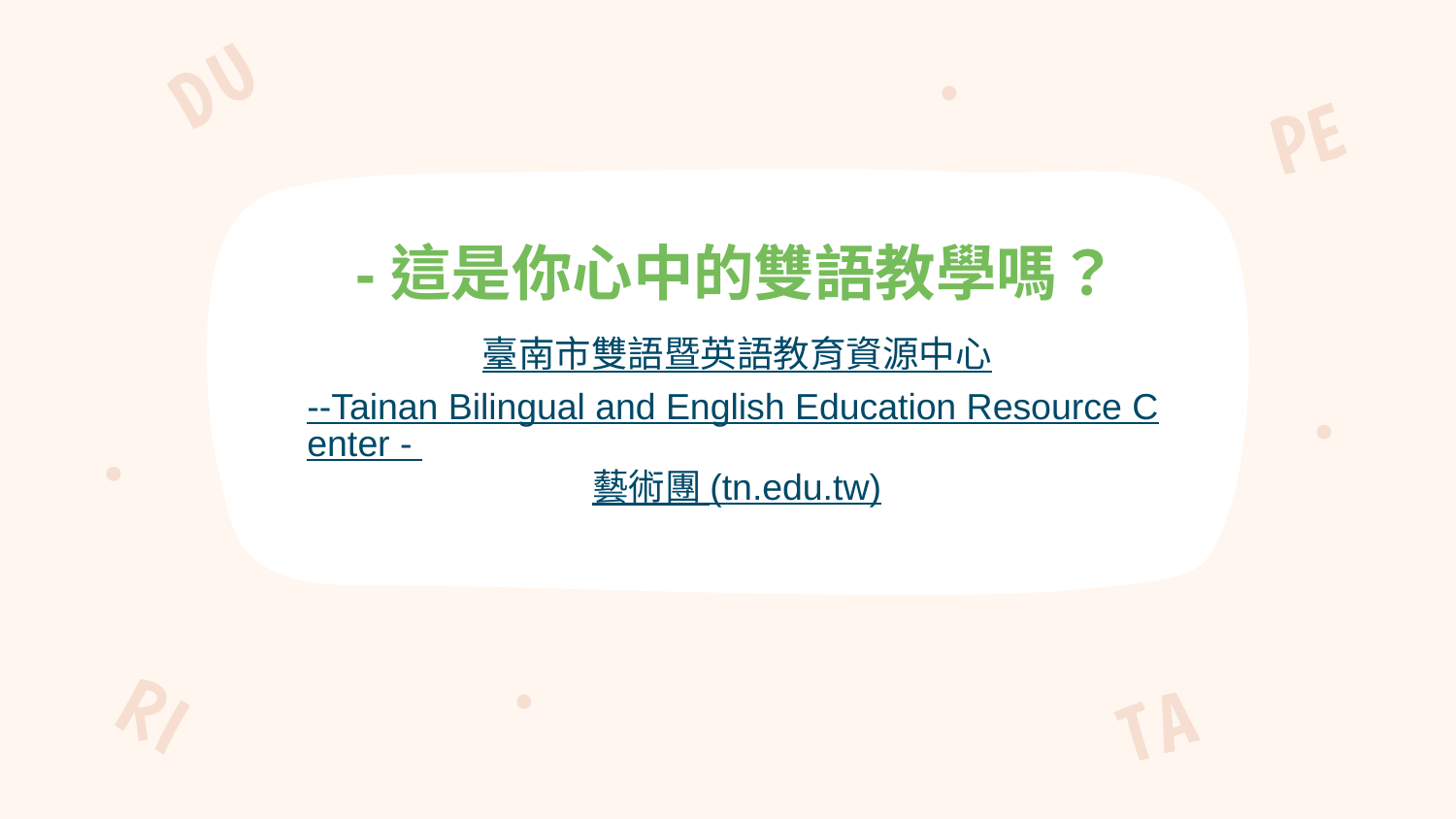

# -這是你心中的雙語教學嗎？
臺南市雙語暨英語教育資源中心--Tainan Bilingual and English Education Resource Center - 藝術團 (tn.edu.tw)